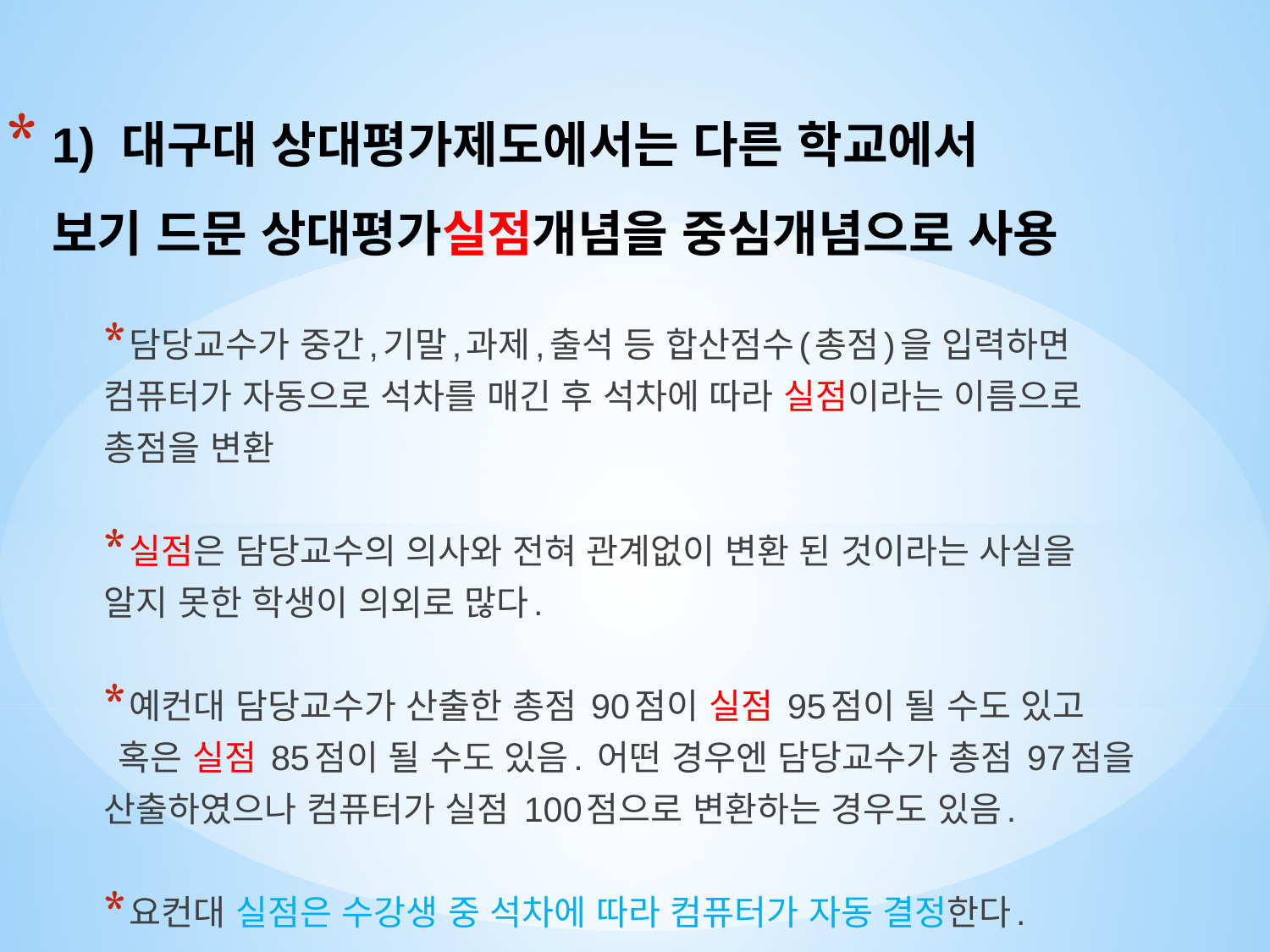

# 1) 대구대 상대평가제도에서는 다른 학교에서 보기 드문 상대평가실점개념을 중심개념으로 사용
담당교수가 중간,기말,과제,출석 등 합산점수(총점)을 입력하면
컴퓨터가 자동으로 석차를 매긴 후 석차에 따라 실점이라는 이름으로
총점을 변환

실점은 담당교수의 의사와 전혀 관계없이 변환 된 것이라는 사실을
알지 못한 학생이 의외로 많다.

예컨대 담당교수가 산출한 총점 90점이 실점 95점이 될 수도 있고
 혹은 실점 85점이 될 수도 있음. 어떤 경우엔 담당교수가 총점 97점을
산출하였으나 컴퓨터가 실점 100점으로 변환하는 경우도 있음.

요컨대 실점은 수강생 중 석차에 따라 컴퓨터가 자동 결정한다.